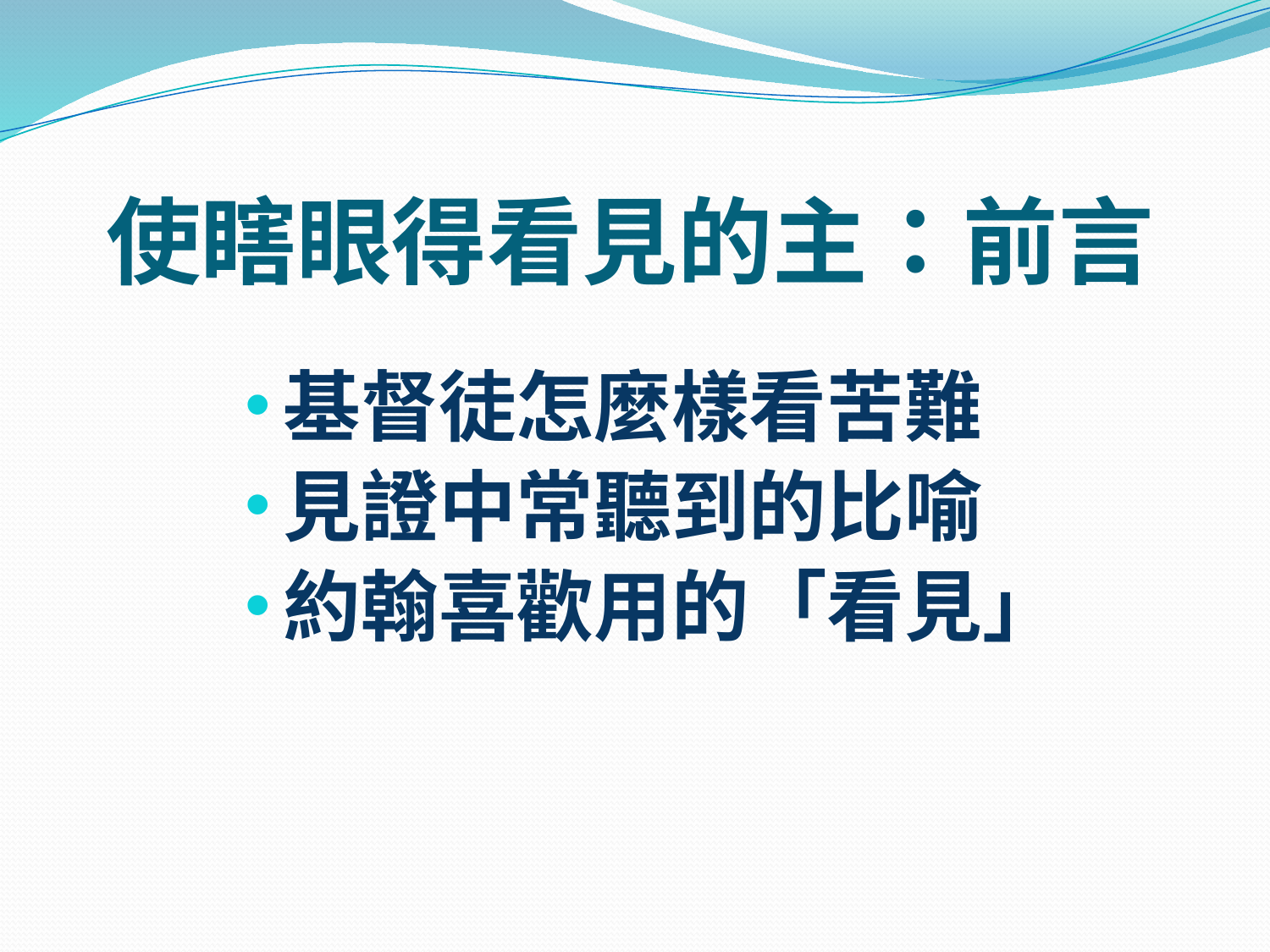

# 使瞎眼得看見的主：前言
基督徒怎麼樣看苦難
見證中常聽到的比喻
約翰喜歡用的「看見」